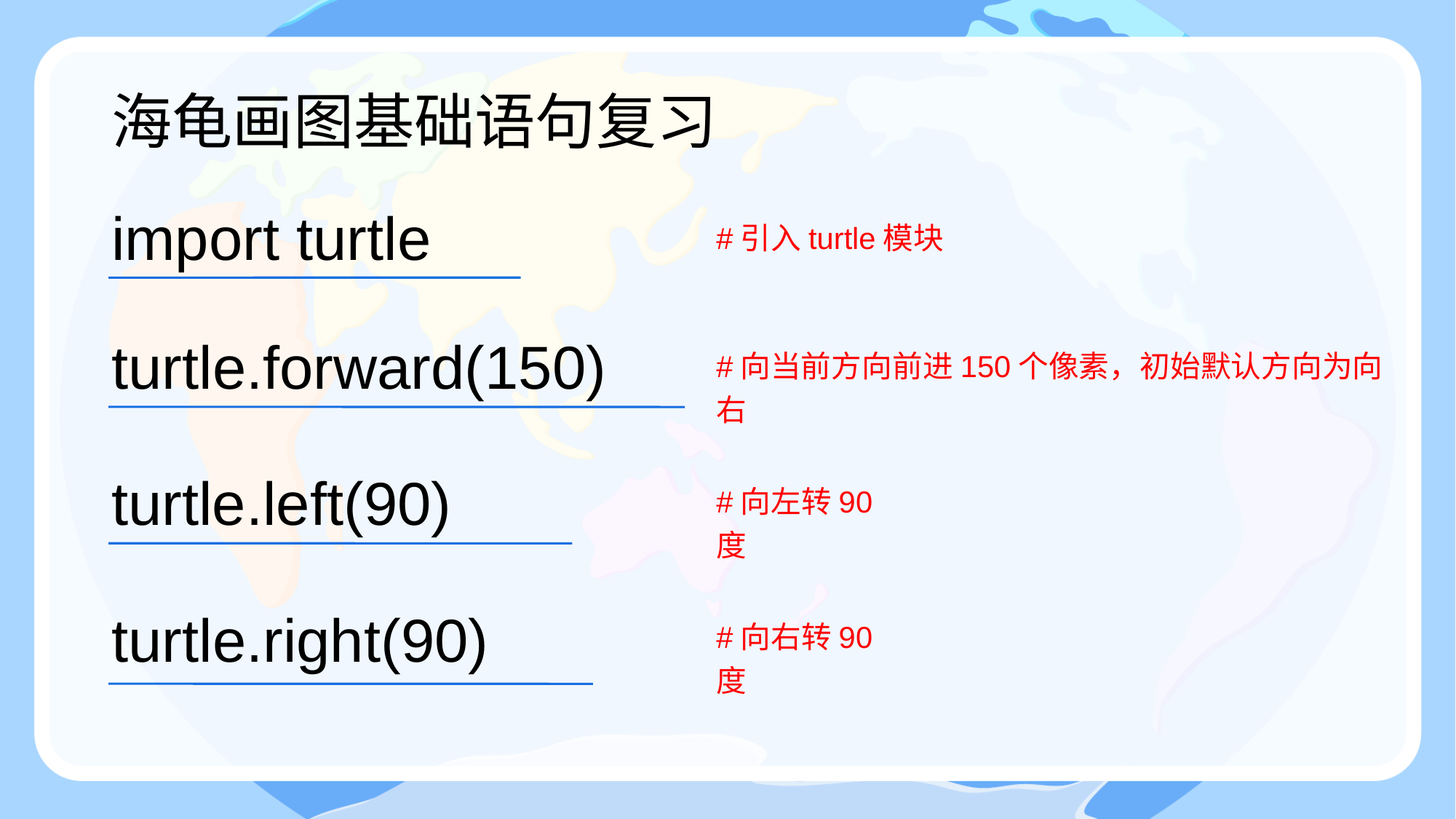

海龟画图基础语句复习
import turtle
#引入turtle模块

turtle.forward(150)
#向当前方向前进150个像素，初始默认方向为向右

turtle.left(90)
#向左转90度

turtle.right(90)
#向右转90度